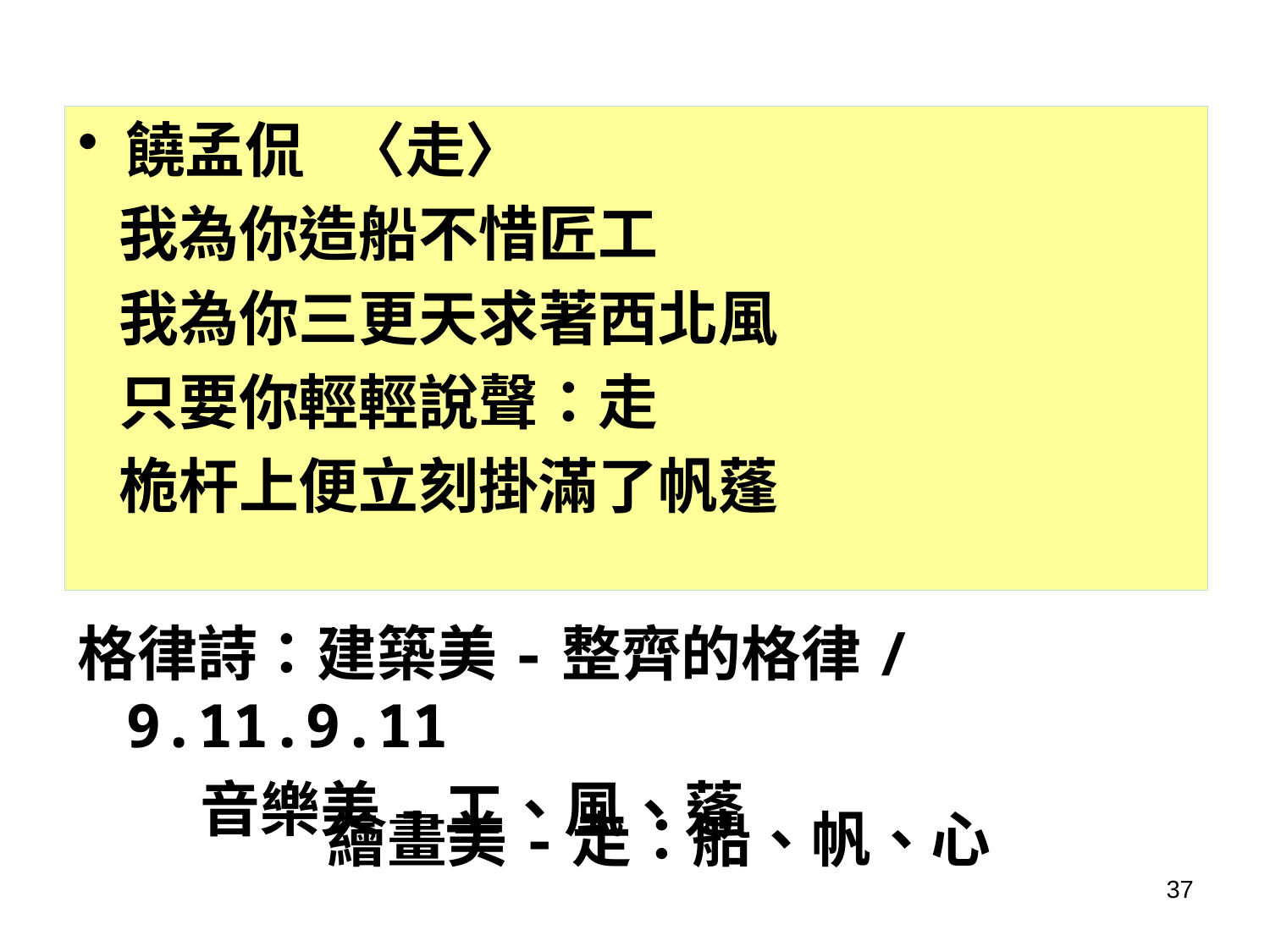

饒孟侃   〈走〉
  我為你造船不惜匠工
  我為你三更天求著西北風
  只要你輕輕說聲：走
  桅杆上便立刻掛滿了帆蓬

格律詩：建築美-整齊的格律/9.11.9.11
        音樂美-工、風、蓬
繪畫美-走：船、帆、心
37